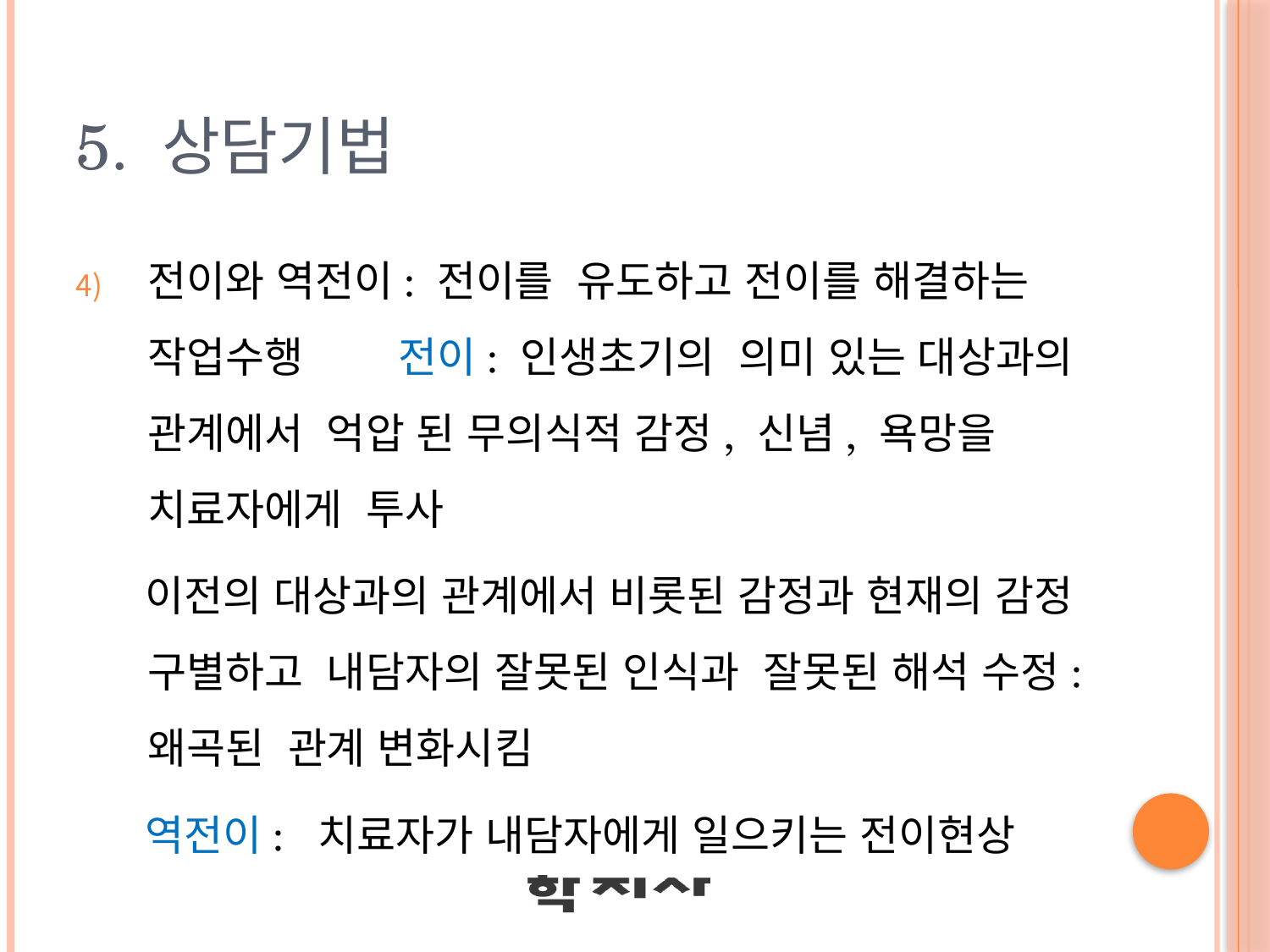

# 5. 상담기법
전이와 역전이: 전이를  유도하고 전이를 해결하는 작업수행        전이: 인생초기의  의미 있는 대상과의 관계에서  억압 된 무의식적 감정, 신념, 욕망을  치료자에게  투사
     이전의 대상과의 관계에서 비롯된 감정과 현재의 감정 구별하고  내담자의 잘못된 인식과  잘못된 해석 수정: 왜곡된  관계 변화시킴
     역전이:  치료자가 내담자에게 일으키는 전이현상